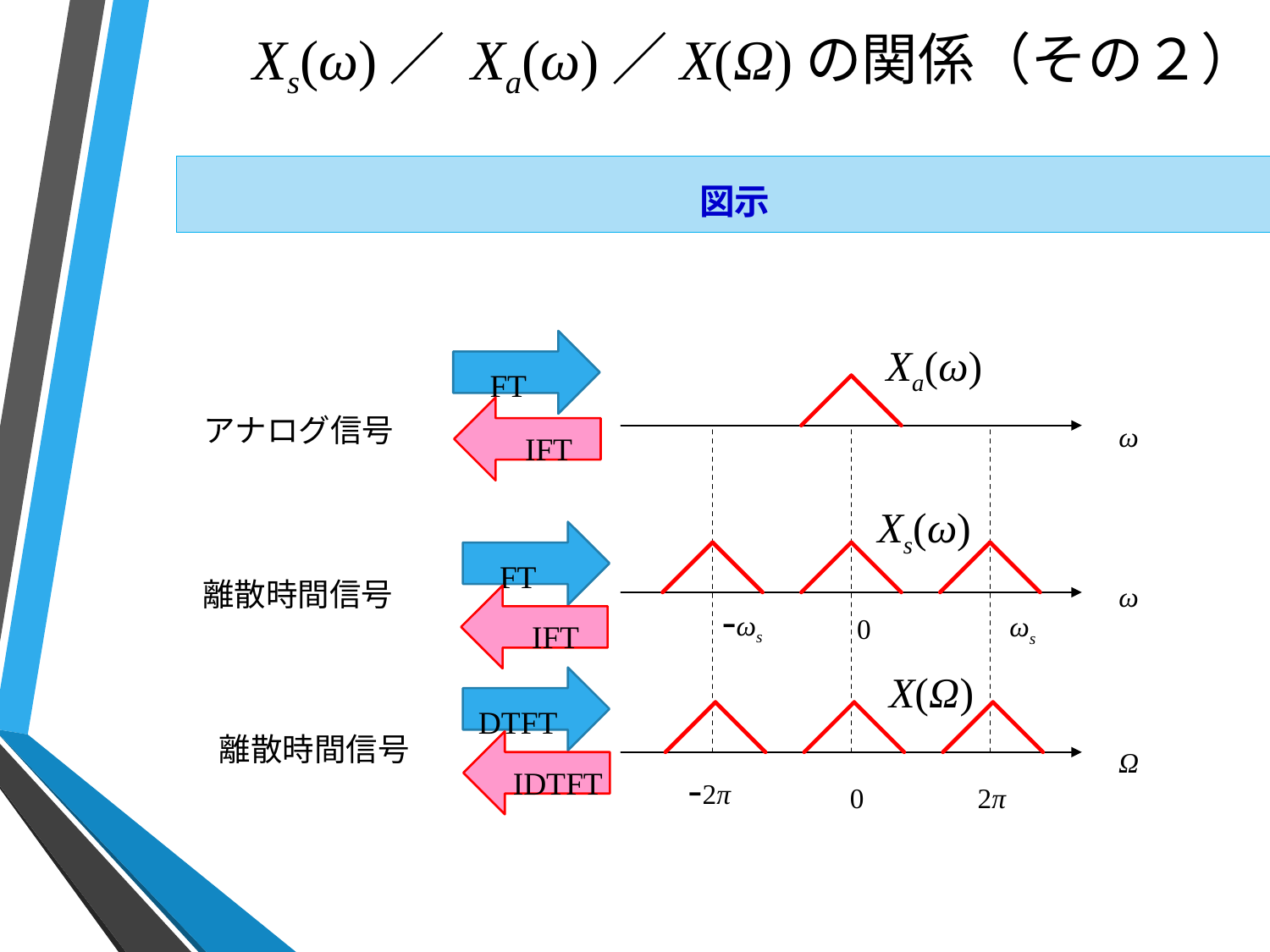

# Xs(ω)／ Xa(ω)／X(Ω)の関係（その２）
図示
Xa(ω)

FT
アナログ信号
ω

IFT
Xs(ω)

FT
離散時間信号
ω
0
-ωs
ωs

IFT
X(Ω)

DTFT
離散時間信号
Ω

IDTFT
-2π
0
2π